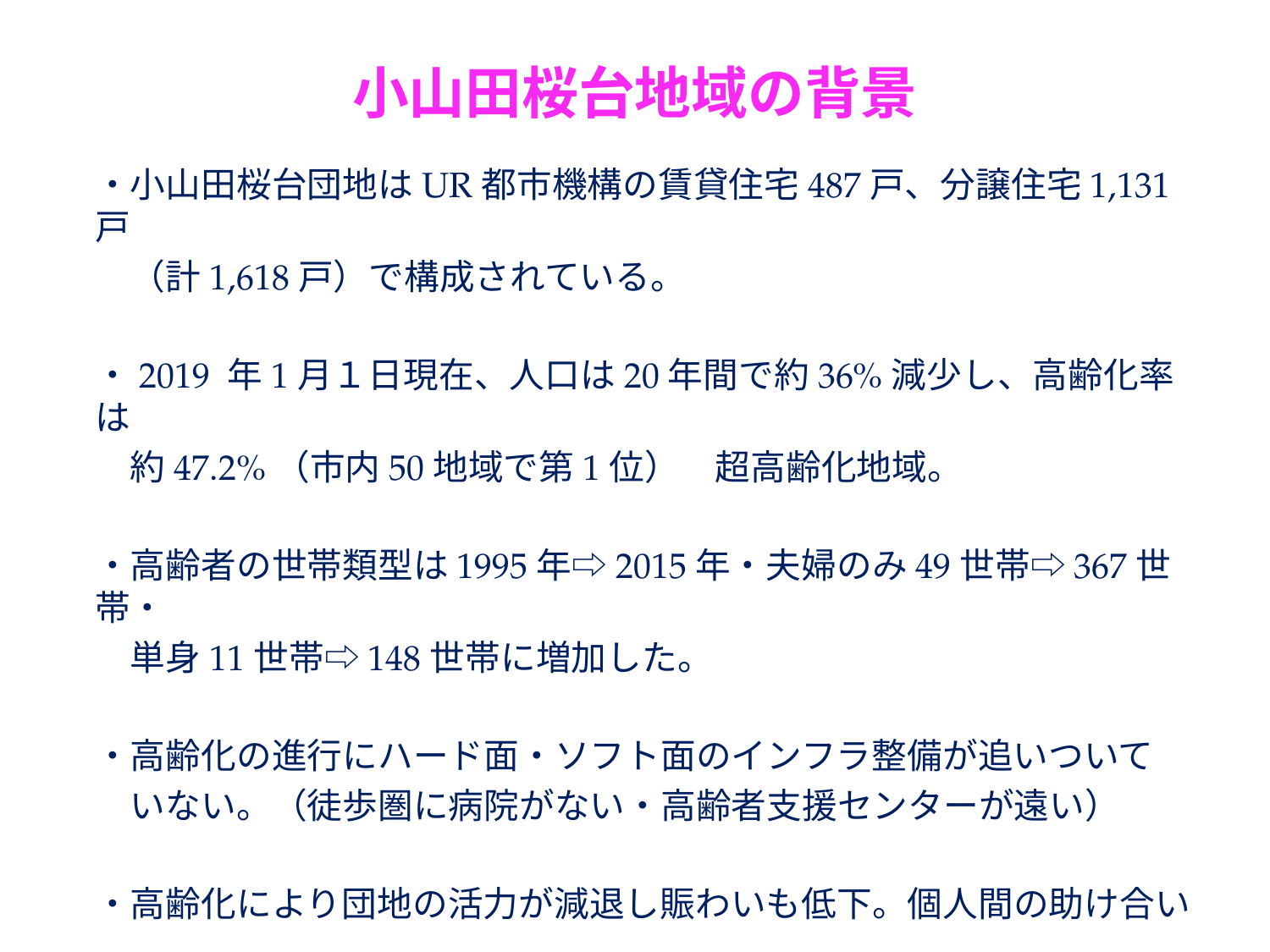

# 小山田桜台地域の背景
・小山田桜台団地はUR都市機構の賃貸住宅487戸、分譲住宅1,131戸
　（計1,618戸）で構成されている。

・2019 年1月１日現在、人口は20年間で約36%減少し、高齢化率は
　約47.2%（市内50地域で第1位）　超高齢化地域。

・高齢者の世帯類型は1995年⇨2015年・夫婦のみ49世帯⇨367世帯・
　単身11世帯⇨148世帯に増加した。

・高齢化の進行にハード面・ソフト面のインフラ整備が追いついて
　いない。（徒歩圏に病院がない・高齢者支援センターが遠い）

・高齢化により団地の活力が減退し賑わいも低下。個人間の助け合い
　や交流も希薄になり災害や孤独死に対する不安も高まっている。